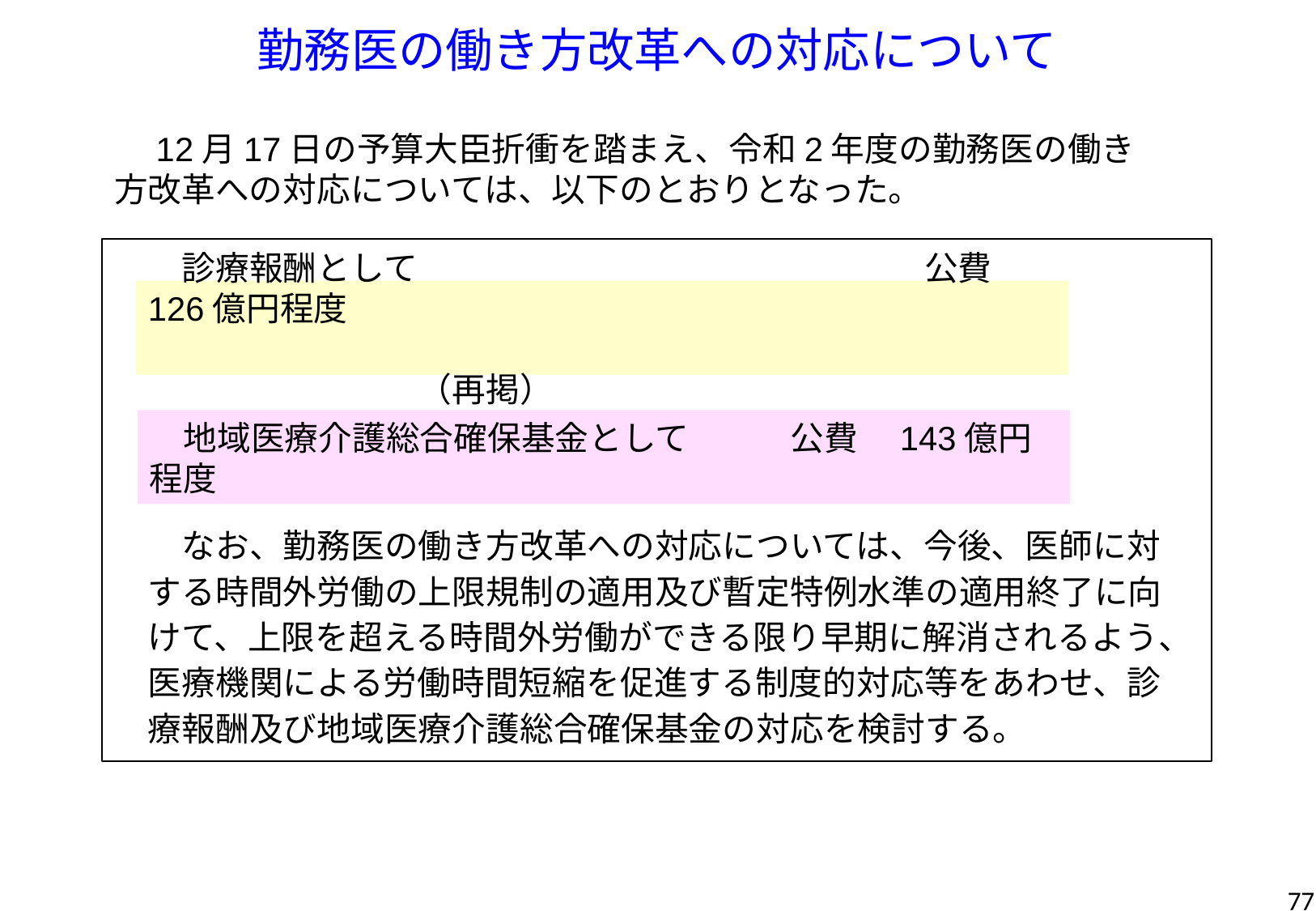

勤務医の働き方改革への対応について
　12月17日の予算大臣折衝を踏まえ、令和2年度の勤務医の働き方改革への対応については、以下のとおりとなった。

　診療報酬として　　　　　　　　　　　　　　　公費　126億円程度
　　　　　　　　　　　　　　　　　　　　　　　　　　　　　　　　　　（再掲）
　地域医療介護総合確保基金として　　　公費　143億円程度
　なお、勤務医の働き方改革への対応については、今後、医師に対する時間外労働の上限規制の適用及び暫定特例水準の適用終了に向けて、上限を超える時間外労働ができる限り早期に解消されるよう、医療機関による労働時間短縮を促進する制度的対応等をあわせ、診療報酬及び地域医療介護総合確保基金の対応を検討する。
77